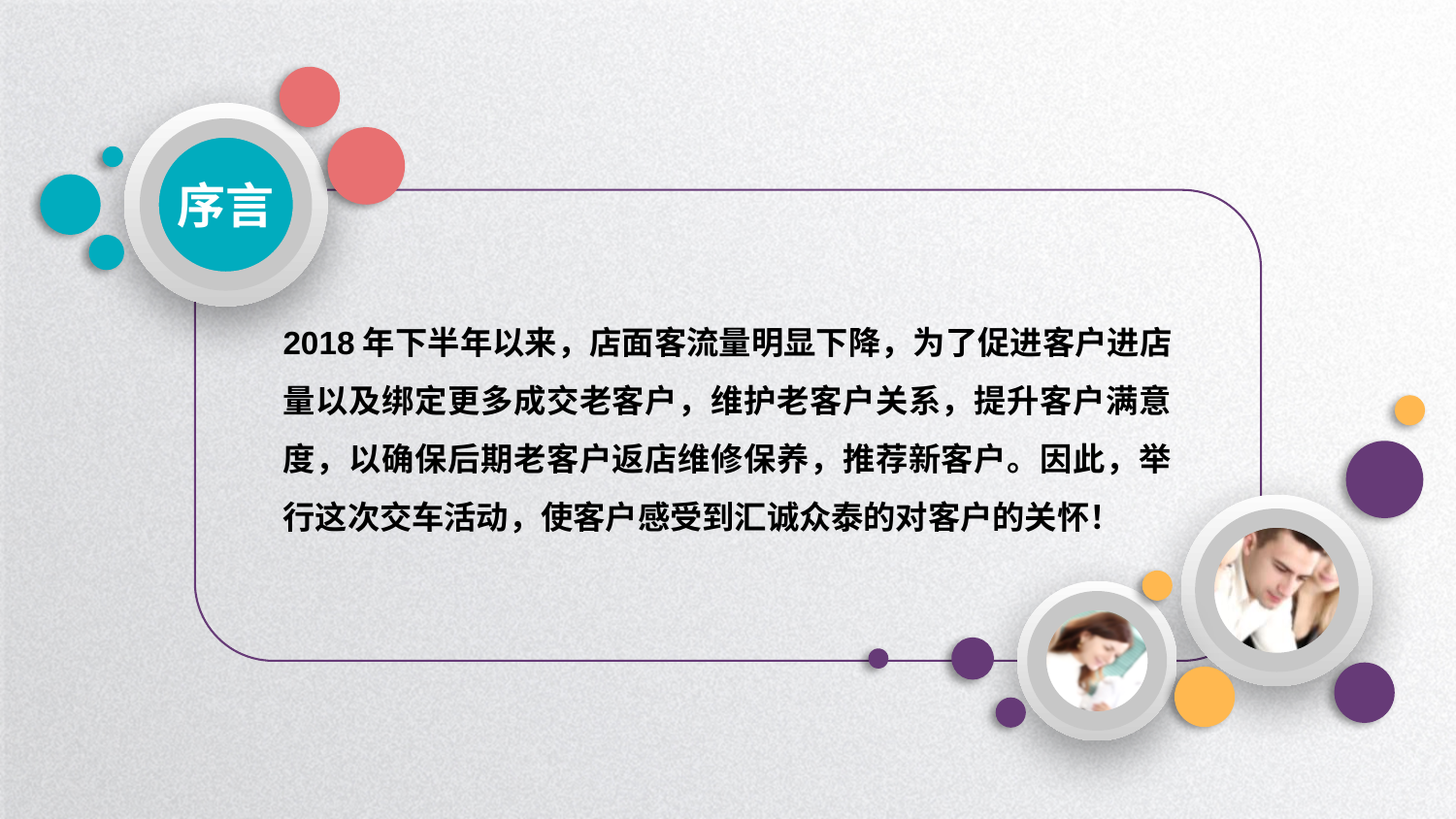

序言

2018年下半年以来，店面客流量明显下降，为了促进客户进店量以及绑定更多成交老客户，维护老客户关系，提升客户满意度，以确保后期老客户返店维修保养，推荐新客户。因此，举行这次交车活动，使客户感受到汇诚众泰的对客户的关怀！